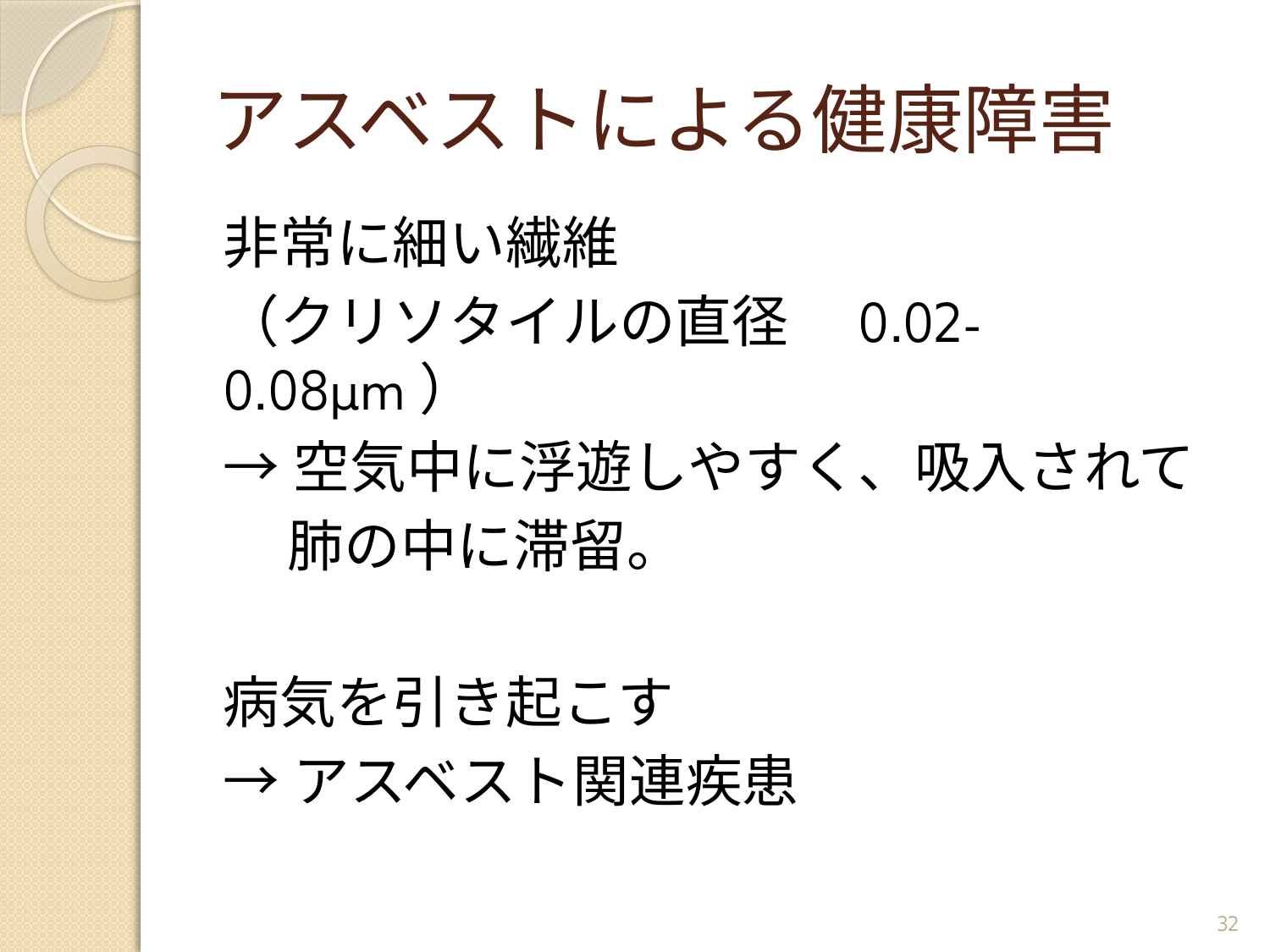

# アスベストによる健康障害
非常に細い繊維
（クリソタイルの直径　0.02-0.08µm）
→空気中に浮遊しやすく、吸入されて
    肺の中に滞留。

病気を引き起こす
→アスベスト関連疾患

32